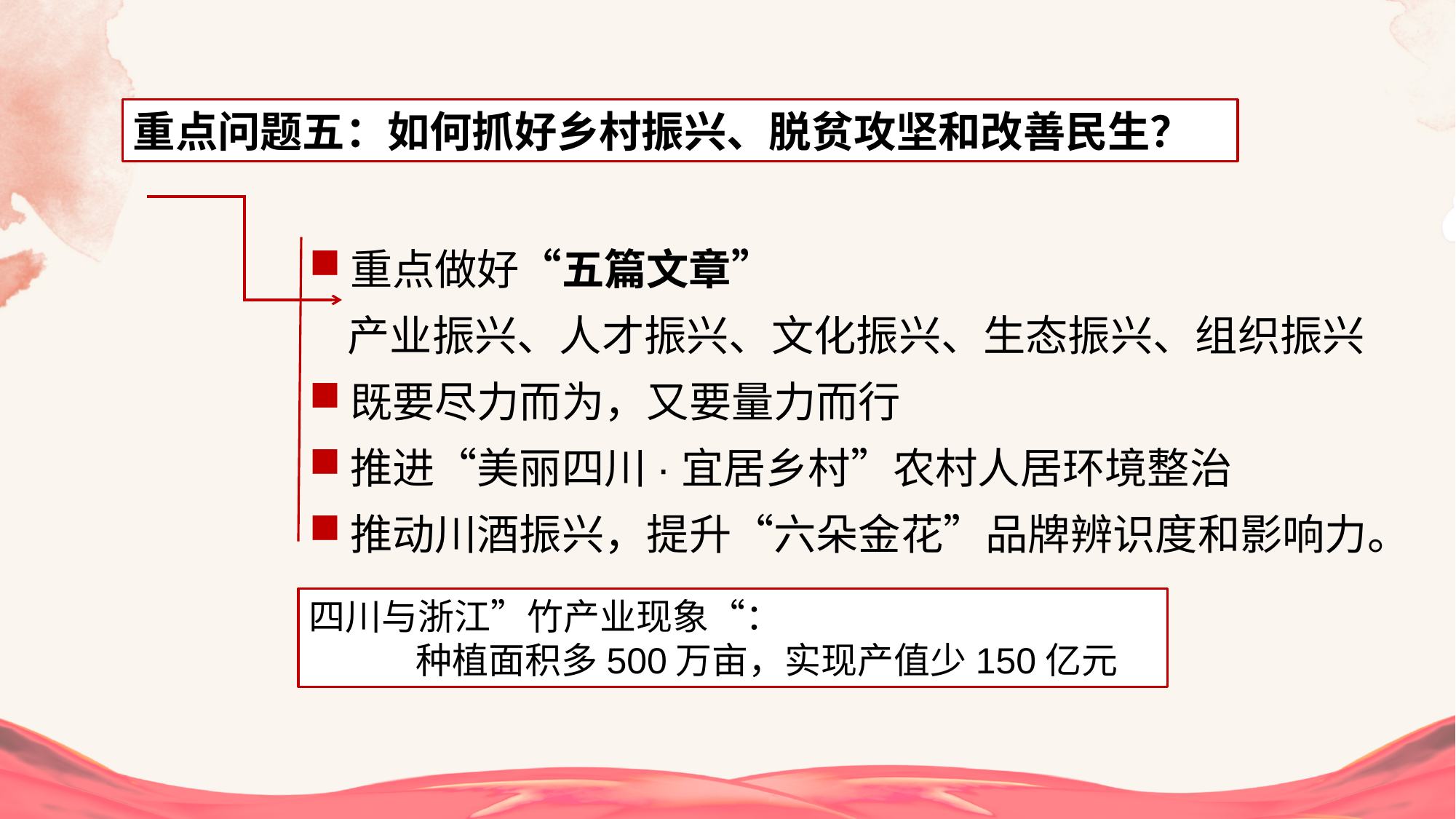

重点问题五：如何抓好乡村振兴、脱贫攻坚和改善民生？
重点做好“五篇文章”
   产业振兴、人才振兴、文化振兴、生态振兴、组织振兴
既要尽力而为，又要量力而行
推进“美丽四川·宜居乡村”农村人居环境整治
推动川酒振兴，提升“六朵金花”品牌辨识度和影响力。
四川与浙江”竹产业现象“：
            种植面积多500万亩，实现产值少150亿元